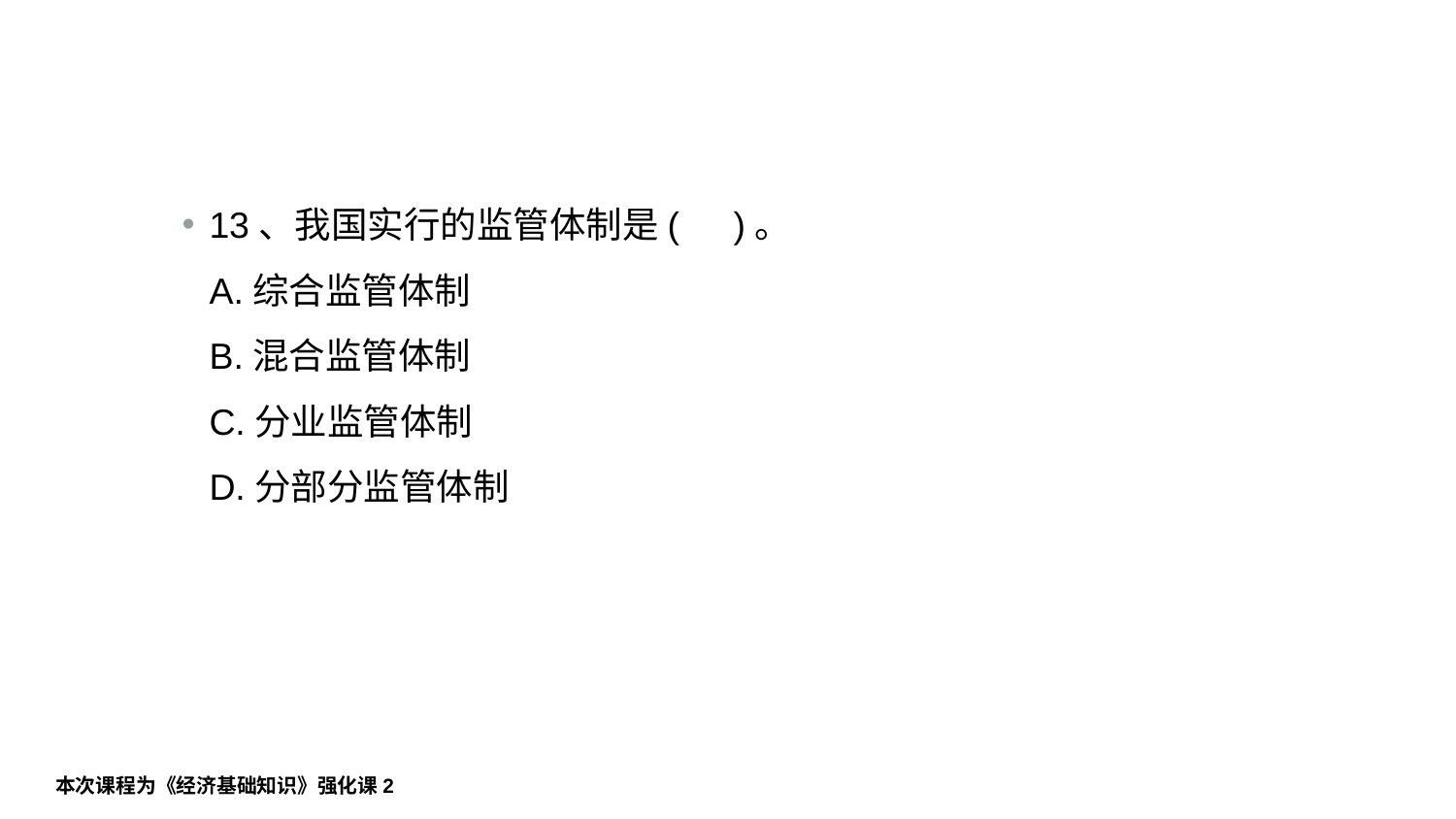

#
13、我国实行的监管体制是(　)。
A.综合监管体制　　
B.混合监管体制　　
C.分业监管体制　　
D.分部分监管体制